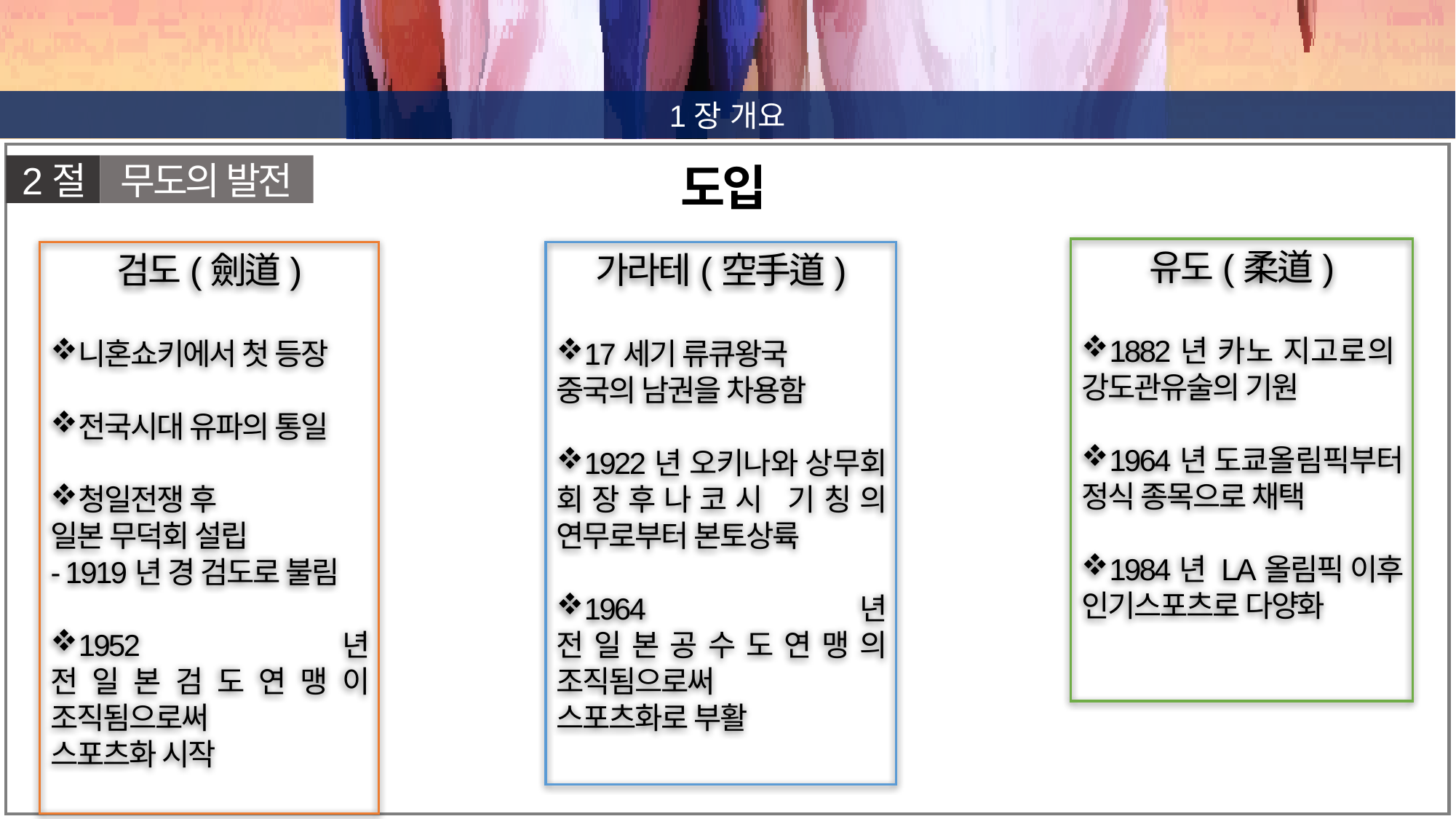

1장 개요
도입
2절
무도의 발전
유도(柔道)

1882년 카노 지고로의  강도관유술의 기원

1964년 도쿄올림픽부터 정식 종목으로 채택

1984년 LA올림픽 이후 인기스포츠로 다양화

검도(劍道)

니혼쇼키에서 첫 등장

전국시대 유파의 통일

청일전쟁 후
일본 무덕회 설립
- 1919년 경 검도로 불림

1952년 전일본검도연맹이 조직됨으로써
스포츠화 시작

가라테(空手道)

17세기 류큐왕국
중국의 남권을 차용함

1922년 오키나와 상무회 회장후나코시 기칭의 연무로부터 본토상륙

1964년 전일본공수도연맹의 조직됨으로써
스포츠화로 부활